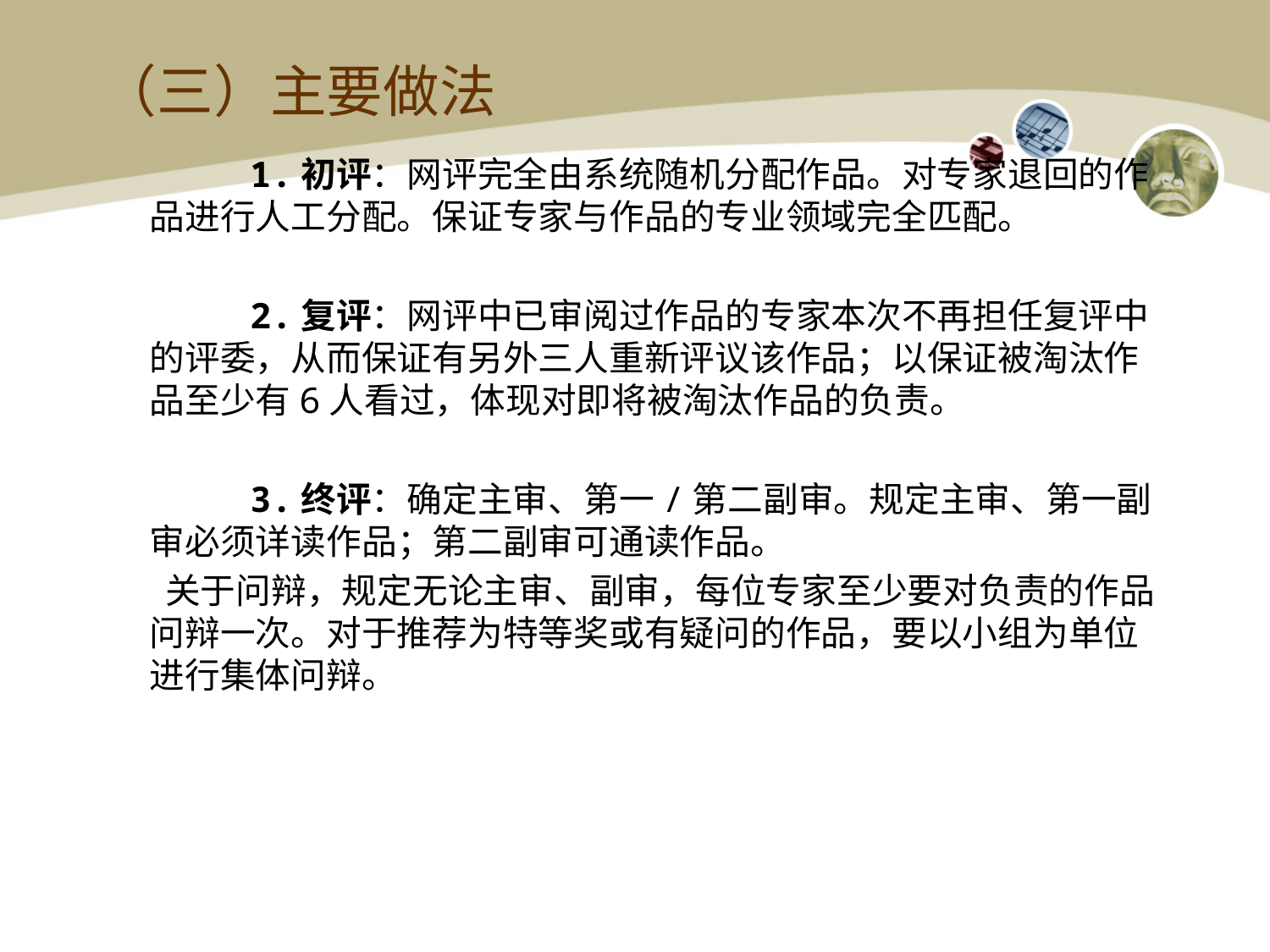

# （三）主要做法
       1.初评：网评完全由系统随机分配作品。对专家退回的作品进行人工分配。保证专家与作品的专业领域完全匹配。

       2.复评：网评中已审阅过作品的专家本次不再担任复评中的评委，从而保证有另外三人重新评议该作品；以保证被淘汰作品至少有6人看过，体现对即将被淘汰作品的负责。

       3.终评：确定主审、第一/第二副审。规定主审、第一副审必须详读作品；第二副审可通读作品。
       关于问辩，规定无论主审、副审，每位专家至少要对负责的作品问辩一次。对于推荐为特等奖或有疑问的作品，要以小组为单位进行集体问辩。